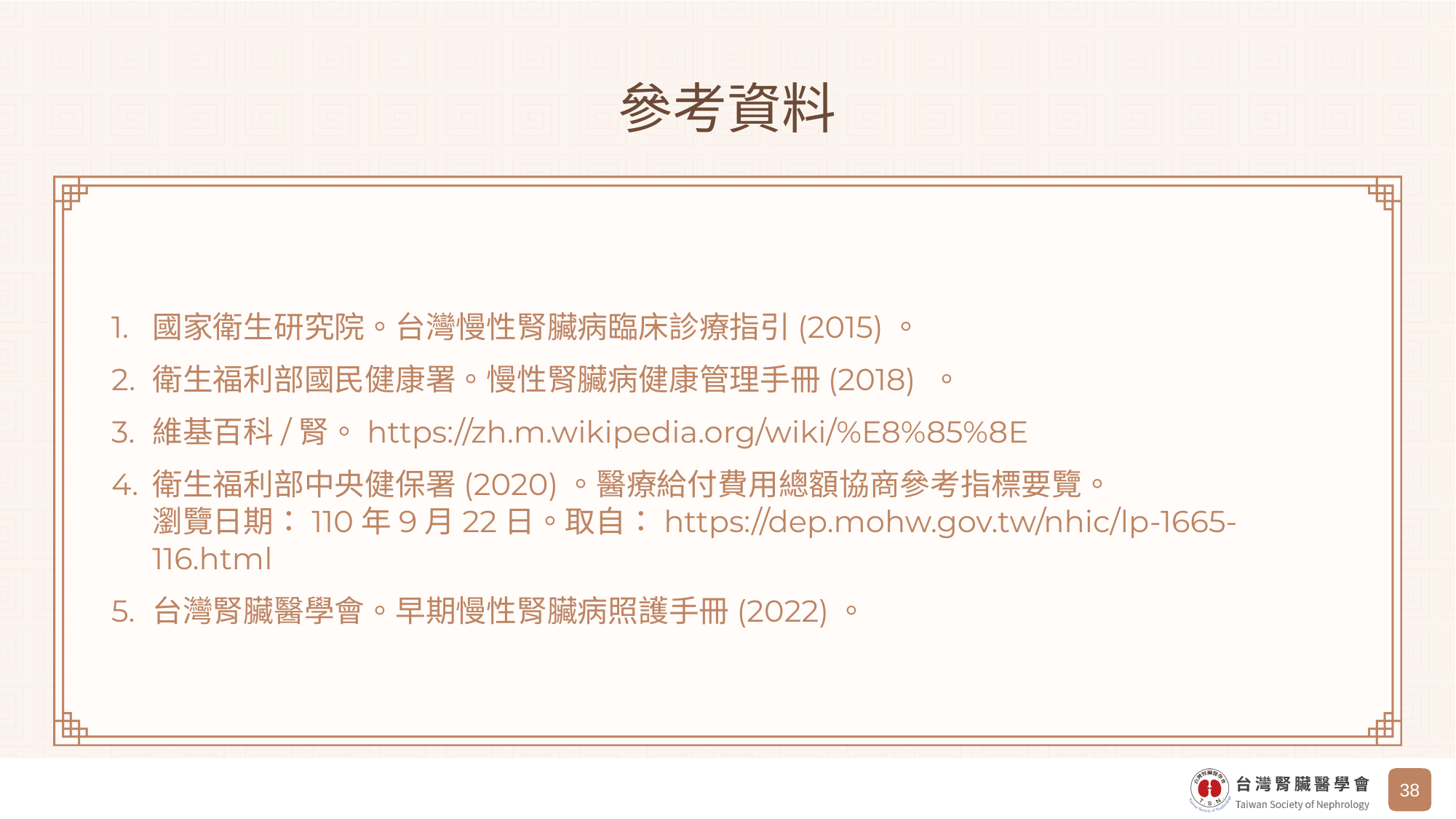

# 參考資料
國家衛生研究院。台灣慢性腎臟病臨床診療指引(2015)。
衛生福利部國民健康署。慢性腎臟病健康管理手冊(2018) 。
維基百科/腎。https://zh.m.wikipedia.org/wiki/%E8%85%8E
衛生福利部中央健保署(2020)。醫療給付費用總額協商參考指標要覽。
瀏覽日期：110年9月22日。取自：https://dep.mohw.gov.tw/nhic/lp-1665-116.html
台灣腎臟醫學會。早期慢性腎臟病照護手冊(2022)。
38